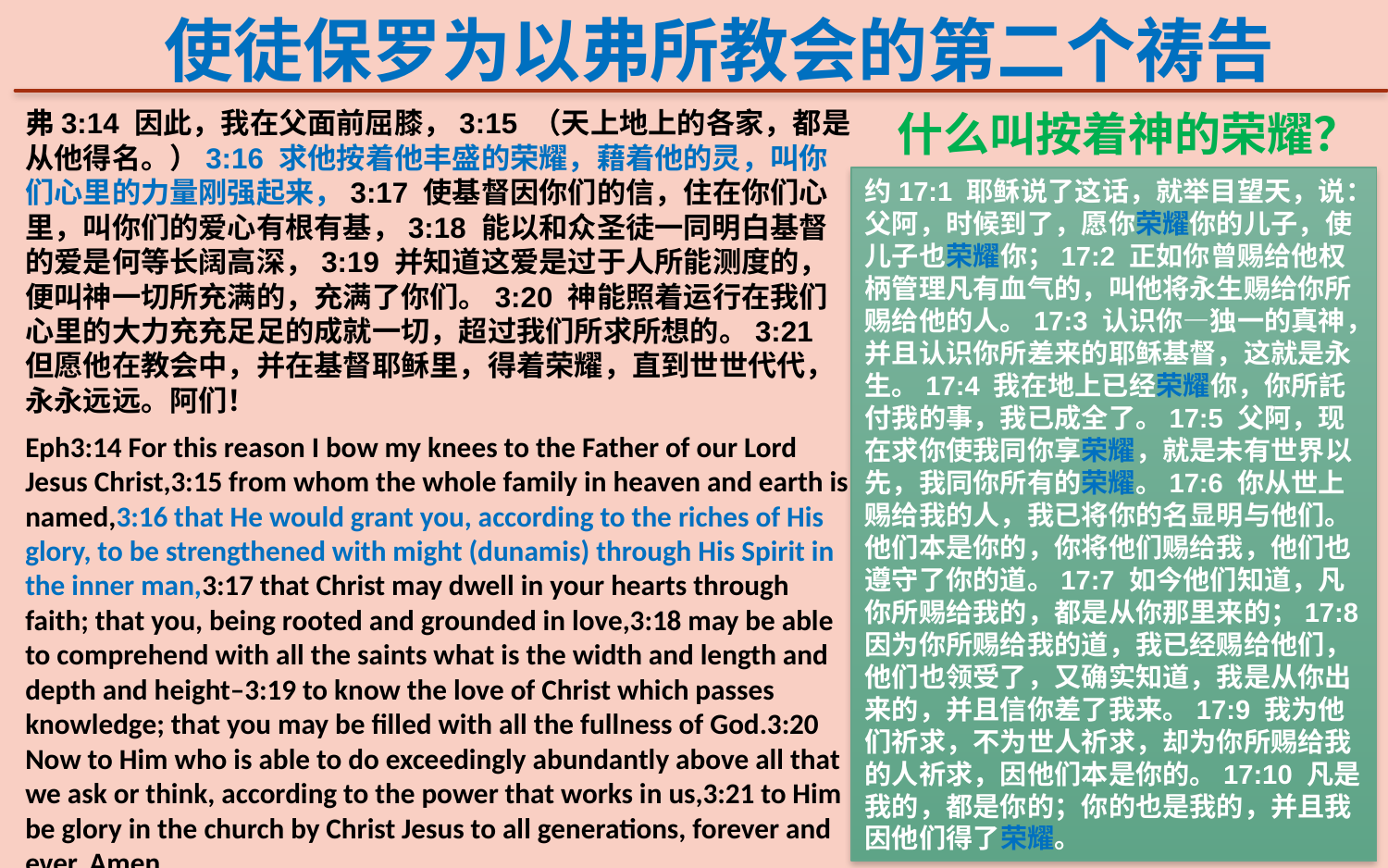

使徒保罗为以弗所教会的第二个祷告
什么叫按着神的荣耀？
弗3:14 因此，我在父面前屈膝，3:15 （天上地上的各家，都是从他得名。）3:16 求他按着他丰盛的荣耀，藉着他的灵，叫你们心里的力量刚强起来，3:17 使基督因你们的信，住在你们心里，叫你们的爱心有根有基，3:18 能以和众圣徒一同明白基督的爱是何等长阔高深，3:19 并知道这爱是过于人所能测度的，便叫神一切所充满的，充满了你们。3:20 神能照着运行在我们心里的大力充充足足的成就一切，超过我们所求所想的。3:21 但愿他在教会中，并在基督耶稣里，得着荣耀，直到世世代代，永永远远。阿们！
Eph3:14 For this reason I bow my knees to the Father of our Lord Jesus Christ,3:15 from whom the whole family in heaven and earth is named,3:16 that He would grant you, according to the riches of His glory, to be strengthened with might (dunamis) through His Spirit in the inner man,3:17 that Christ may dwell in your hearts through faith; that you, being rooted and grounded in love,3:18 may be able to comprehend with all the saints what is the width and length and depth and height–3:19 to know the love of Christ which passes knowledge; that you may be filled with all the fullness of God.3:20 Now to Him who is able to do exceedingly abundantly above all that we ask or think, according to the power that works in us,3:21 to Him be glory in the church by Christ Jesus to all generations, forever and ever. Amen.
约17:1 耶稣说了这话，就举目望天，说：父阿，时候到了，愿你荣耀你的儿子，使儿子也荣耀你；17:2 正如你曾赐给他权柄管理凡有血气的，叫他将永生赐给你所赐给他的人。17:3 认识你―独一的真神，并且认识你所差来的耶稣基督，这就是永生。17:4 我在地上已经荣耀你，你所託付我的事，我已成全了。17:5 父阿，现在求你使我同你享荣耀，就是未有世界以先，我同你所有的荣耀。17:6 你从世上赐给我的人，我已将你的名显明与他们。他们本是你的，你将他们赐给我，他们也遵守了你的道。17:7 如今他们知道，凡你所赐给我的，都是从你那里来的；17:8 因为你所赐给我的道，我已经赐给他们，他们也领受了，又确实知道，我是从你出来的，并且信你差了我来。17:9 我为他们祈求，不为世人祈求，却为你所赐给我的人祈求，因他们本是你的。17:10 凡是我的，都是你的；你的也是我的，并且我因他们得了荣耀。